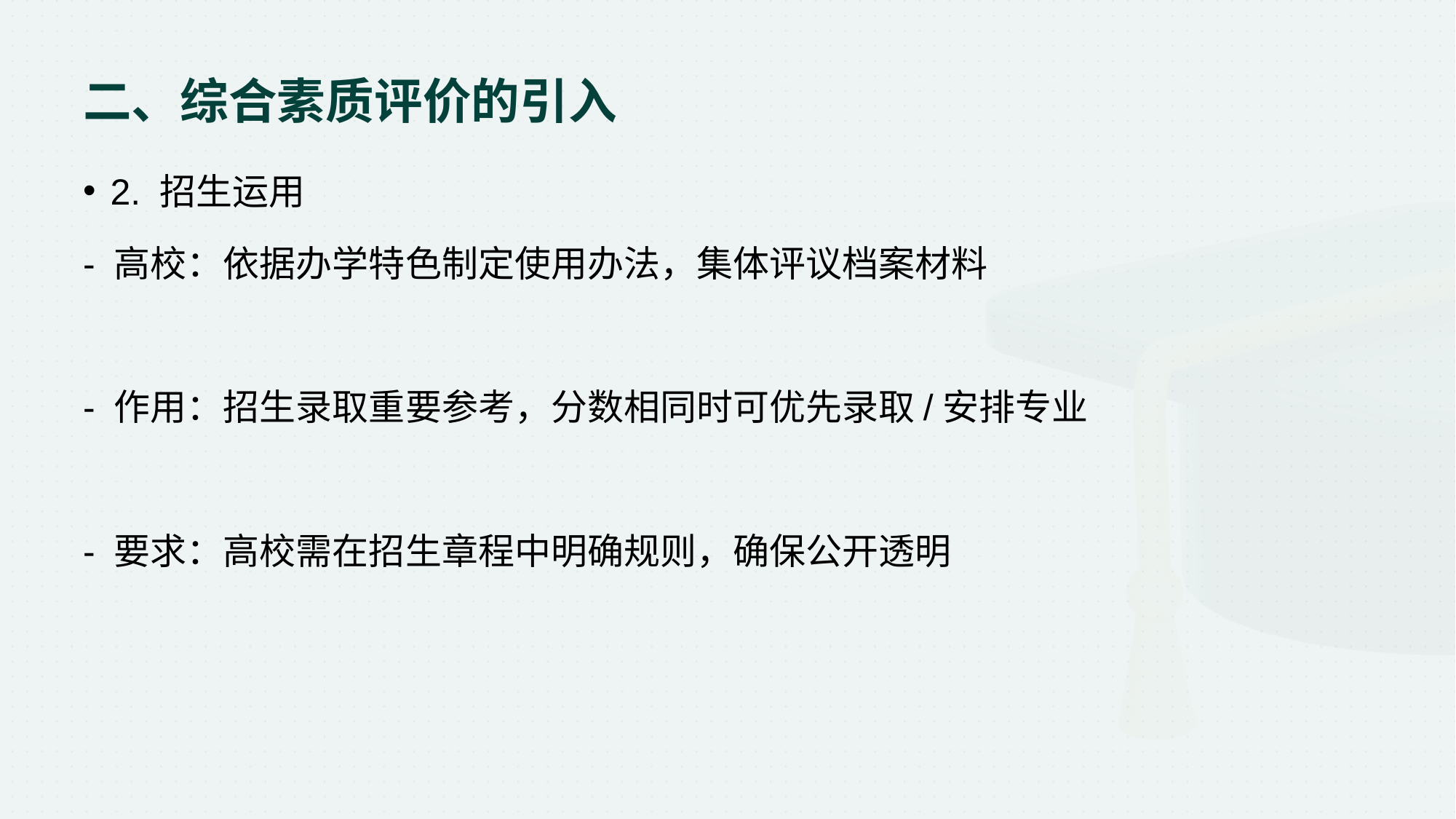

# 二、综合素质评价的引入
2. 招生运用
- 高校：依据办学特色制定使用办法，集体评议档案材料

- 作用：招生录取重要参考，分数相同时可优先录取/安排专业

- 要求：高校需在招生章程中明确规则，确保公开透明